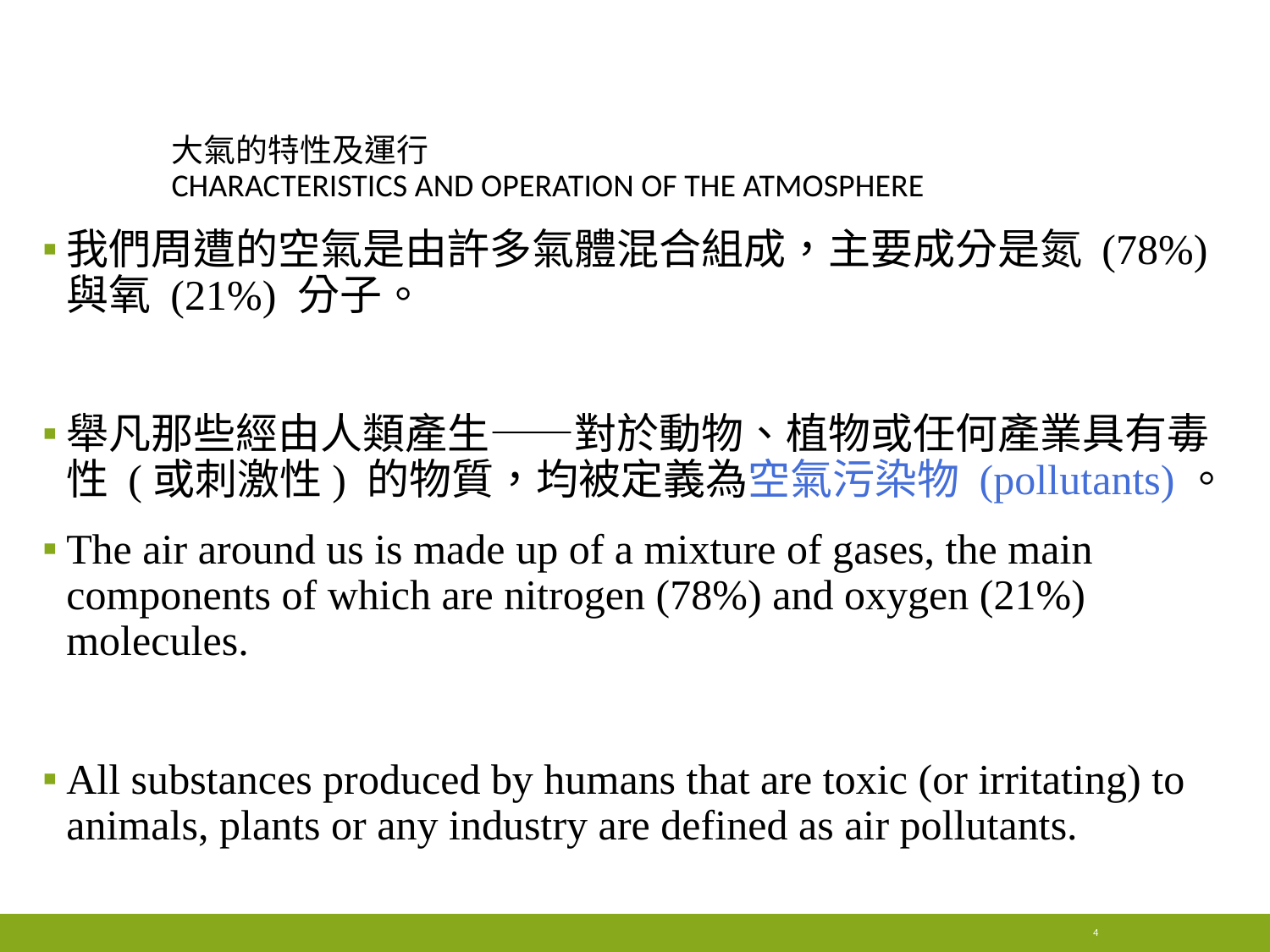

# 大氣的特性及運行 Characteristics and operation of the atmosphere
我們周遭的空氣是由許多氣體混合組成，主要成分是氮 (78%) 與氧 (21%) 分子。

舉凡那些經由人類產生——對於動物、植物或任何產業具有毒性 (或刺激性) 的物質，均被定義為空氣污染物 (pollutants)。
The air around us is made up of a mixture of gases, the main components of which are nitrogen (78%) and oxygen (21%) molecules.

All substances produced by humans that are toxic (or irritating) to animals, plants or any industry are defined as air pollutants.
4